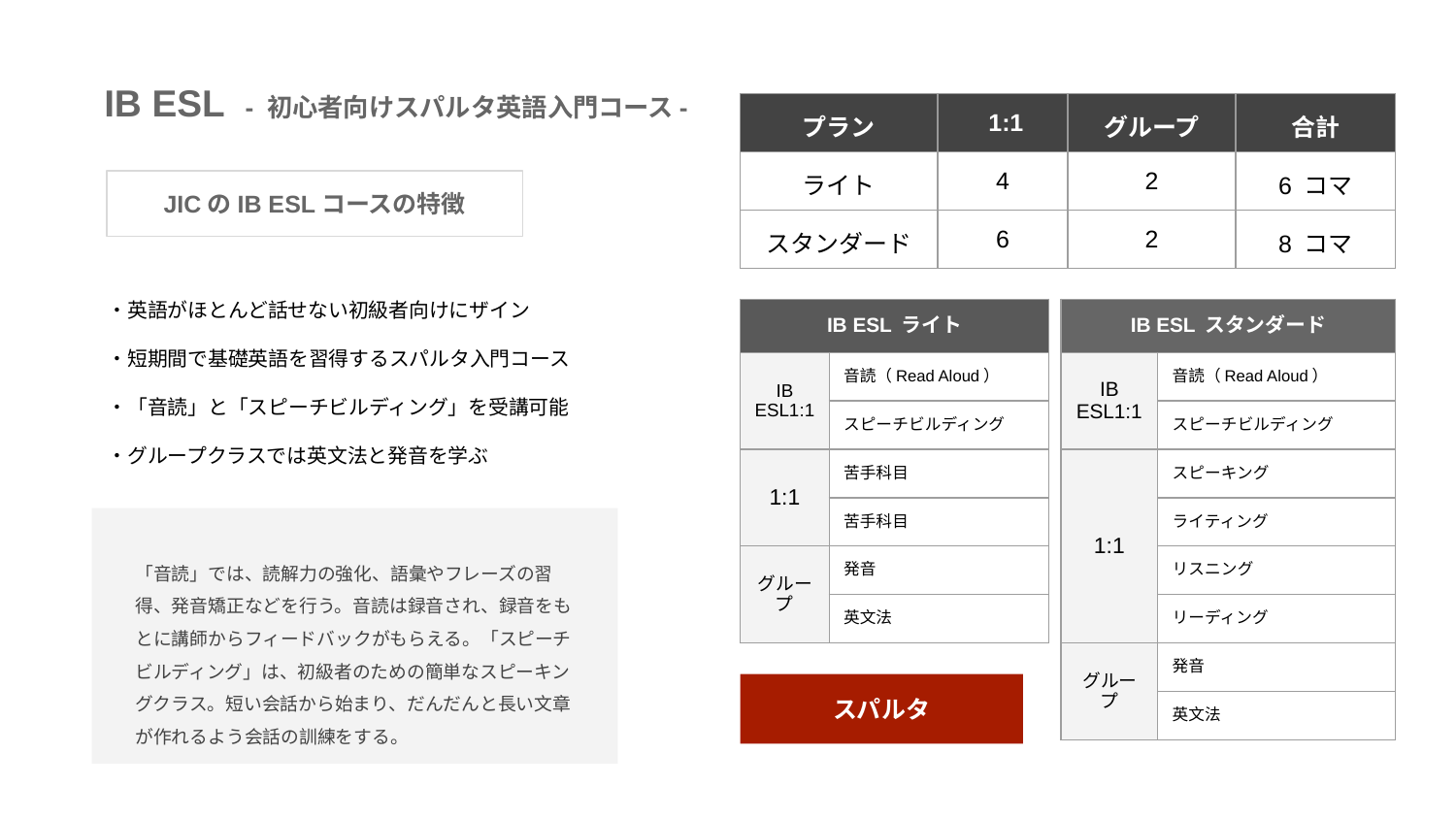

IB ESL  - 初心者向けスパルタ英語入門コース-
| プラン | 1:1 | グループ | 合計 |
| --- | --- | --- | --- |
| ライト | 4 | 2 | 6 コマ |
| スタンダード | 6 | 2 | 8 コマ |
JICのIB ESLコースの特徴
・英語がほとんど話せない初級者向けにザイン
・短期間で基礎英語を習得するスパルタ入門コース
・「音読」と「スピーチビルディング」を受講可能
・グループクラスでは英文法と発音を学ぶ
| IB ESL ライト |  |
| --- | --- |
| IB ESL1:1 | 音読（Read Aloud） |
|  | スピーチビルディング |
| 1:1 | 苦手科目 |
|  | 苦手科目 |
| グループ | 発音 |
|  | 英文法 |
| IB ESL スタンダード |  |
| --- | --- |
| IB ESL1:1 | 音読（Read Aloud） |
|  | スピーチビルディング |
| 1:1 | スピーキング |
|  | ライティング |
|  | リスニング |
|  | リーディング |
| グループ | 発音 |
|  | 英文法 |

「音読」では、読解力の強化、語彙やフレーズの習得、発音矯正などを行う。音読は録音され、録音をもとに講師からフィードバックがもらえる。「スピーチビルディング」は、初級者のための簡単なスピーキングクラス。短い会話から始まり、だんだんと長い文章が作れるよう会話の訓練をする。

スパルタ